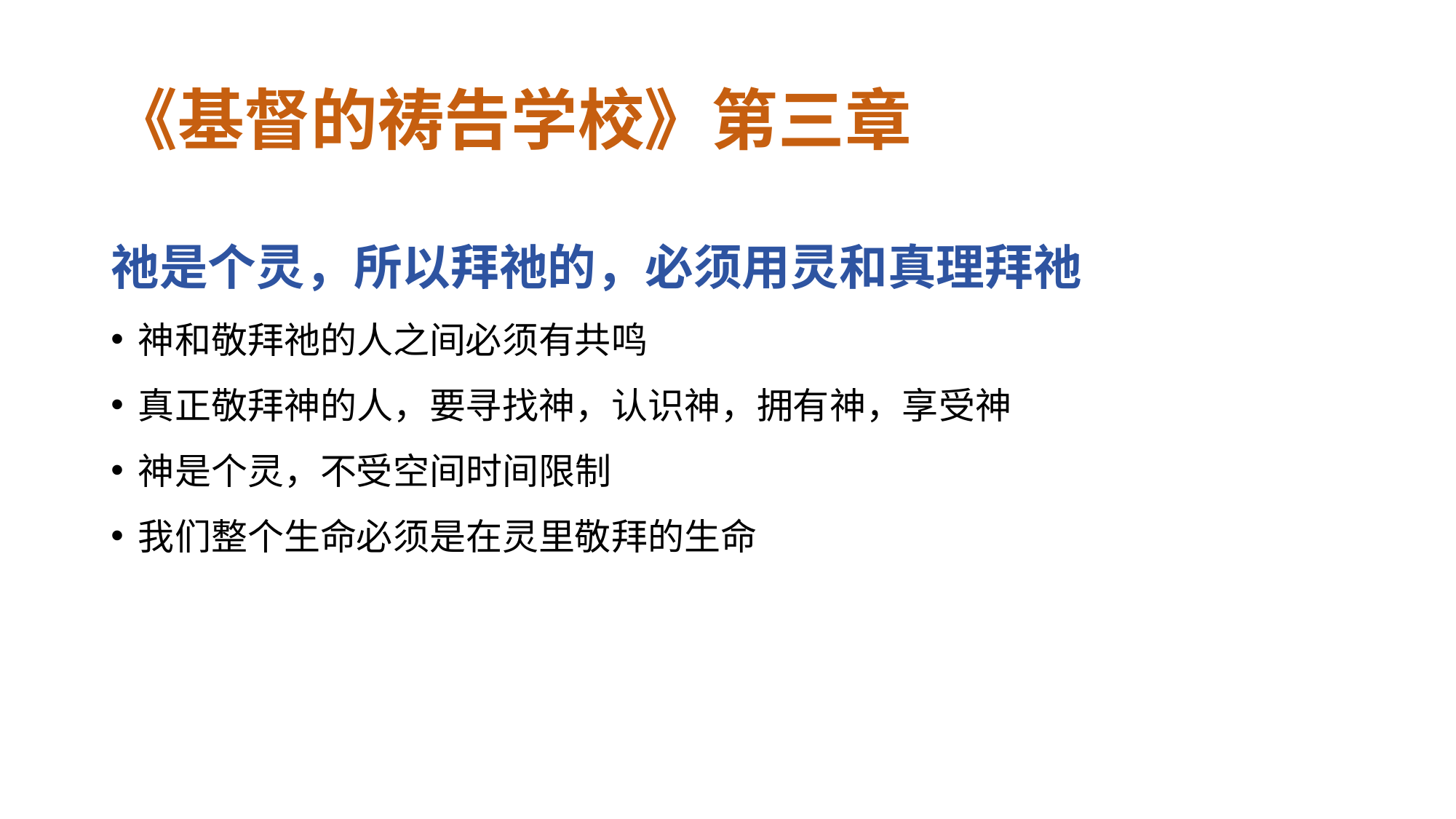

# 《基督的祷告学校》第三章
祂是个灵，所以拜祂的，必须用灵和真理拜祂
神和敬拜祂的人之间必须有共鸣
真正敬拜神的人，要寻找神，认识神，拥有神，享受神
神是个灵，不受空间时间限制
我们整个生命必须是在灵里敬拜的生命